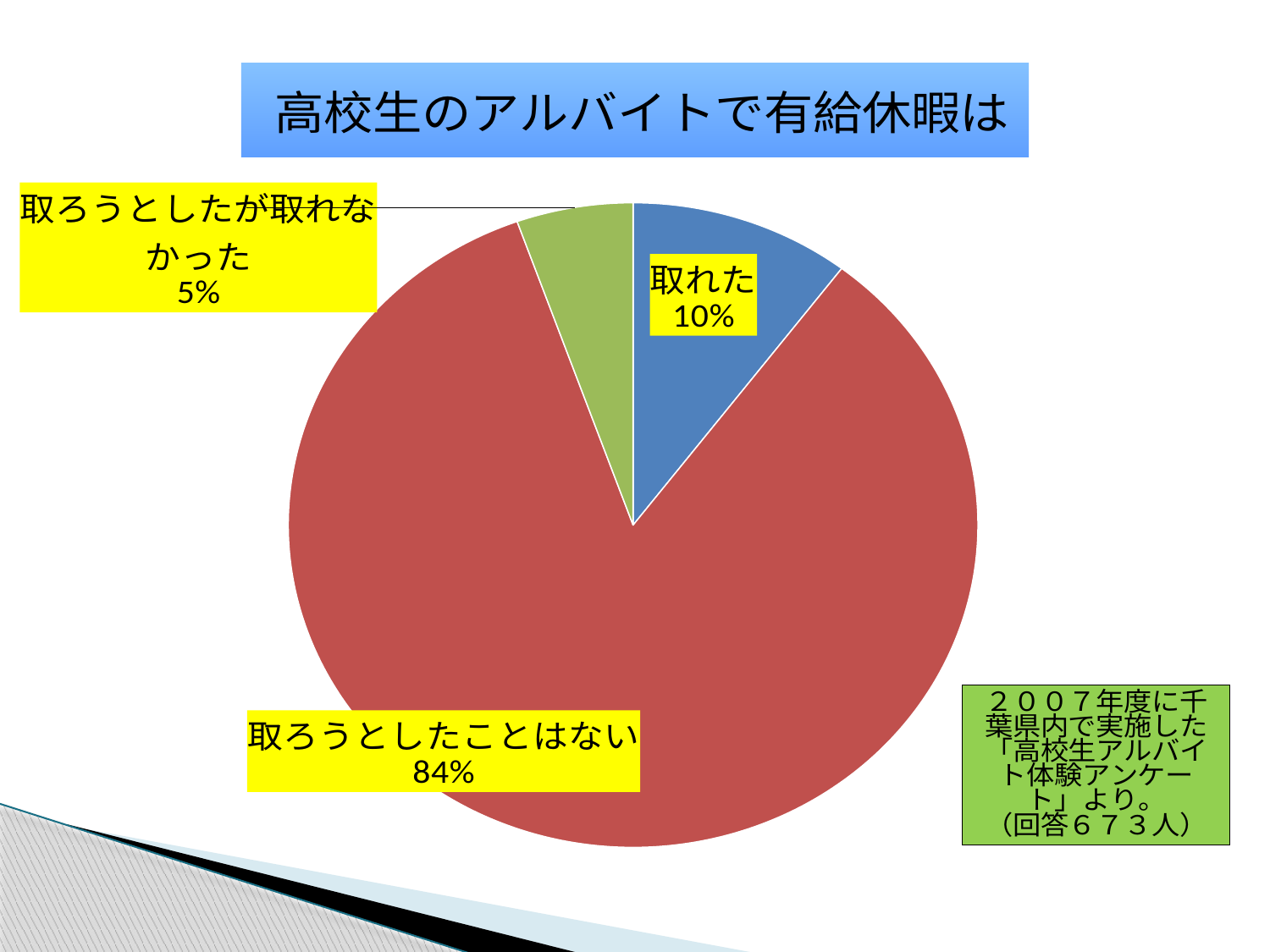

### Chart:  高校生のアルバイトで有給休暇は

| Category |  |
|---|---|
| 取れた | 36.0 |
| 取ろうとしたことはない | 293.0 |
| 取ろうとしたが取れなかった | 19.0 |